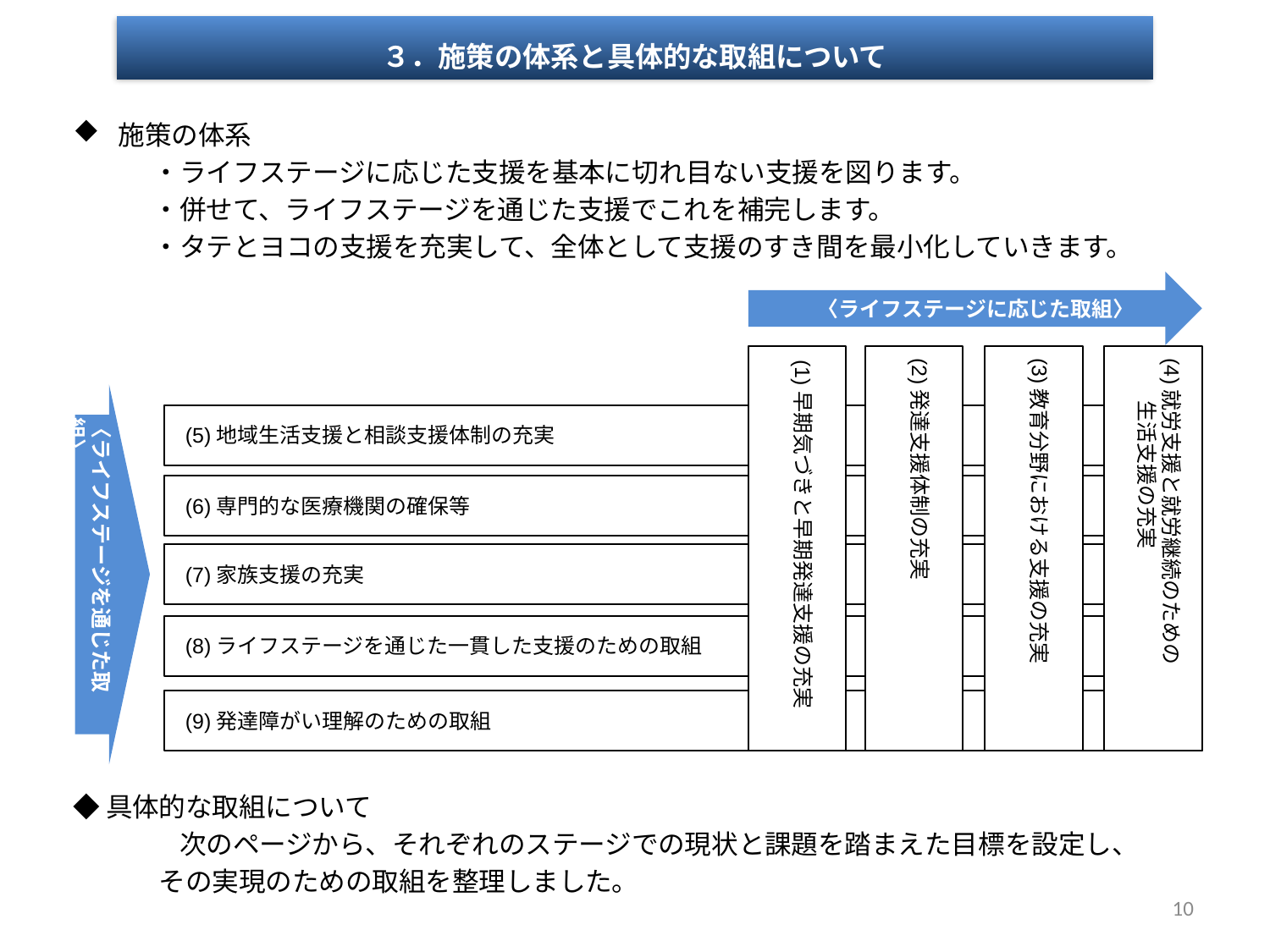

３．施策の体系と具体的な取組について

施策の体系
　　　・ライフステージに応じた支援を基本に切れ目ない支援を図ります。
　　　・併せて、ライフステージを通じた支援でこれを補完します。
　　　・タテとヨコの支援を充実して、全体として支援のすき間を最小化していきます。

◆具体的な取組について
　　　　次のページから、それぞれのステージでの現状と課題を踏まえた目標を設定し、
         　その実現のための取組を整理しました。

〈ライフステージに応じた取組〉
(3)教育分野における支援の充実
(4)就労支援と就労継続のための
　　生活支援の充実
(2)発達支援体制の充実
(1)早期気づきと早期発達支援の充実

〈ライフステージを通じた取組〉
 (5)地域生活支援と相談支援体制の充実
 (6)専門的な医療機関の確保等

 (7)家族支援の充実
 (8)ライフステージを通じた一貫した支援のための取組
 (9)発達障がい理解のための取組
10